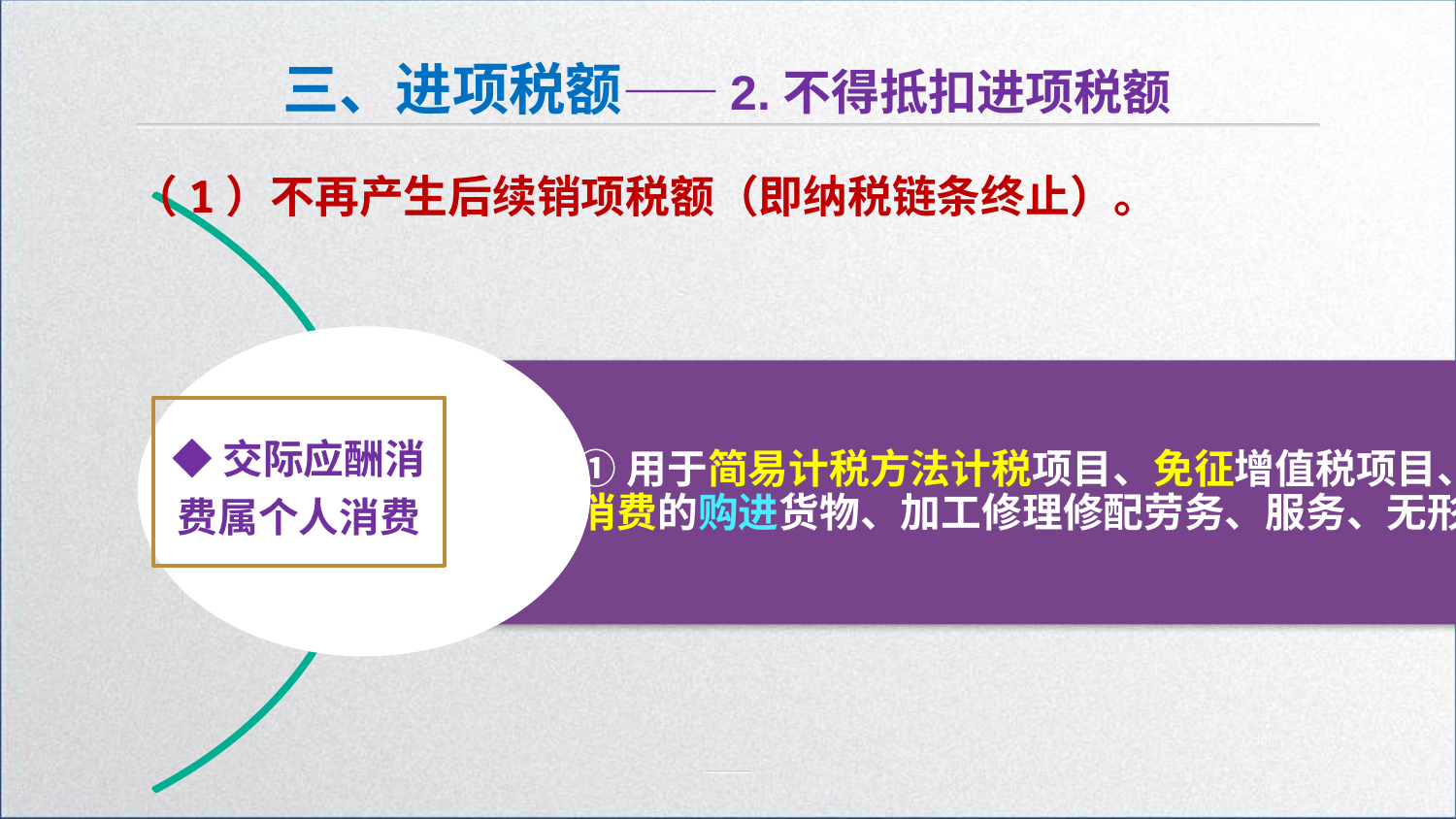

三、进项税额——2.不得抵扣进项税额
（1）不再产生后续销项税额（即纳税链条终止）。
①用于简易计税方法计税项目、免征增值税项目、集体福利或者个人消费的购进货物、加工修理修配劳务、服务、无形资产和不动产
◆交际应酬消费属个人消费